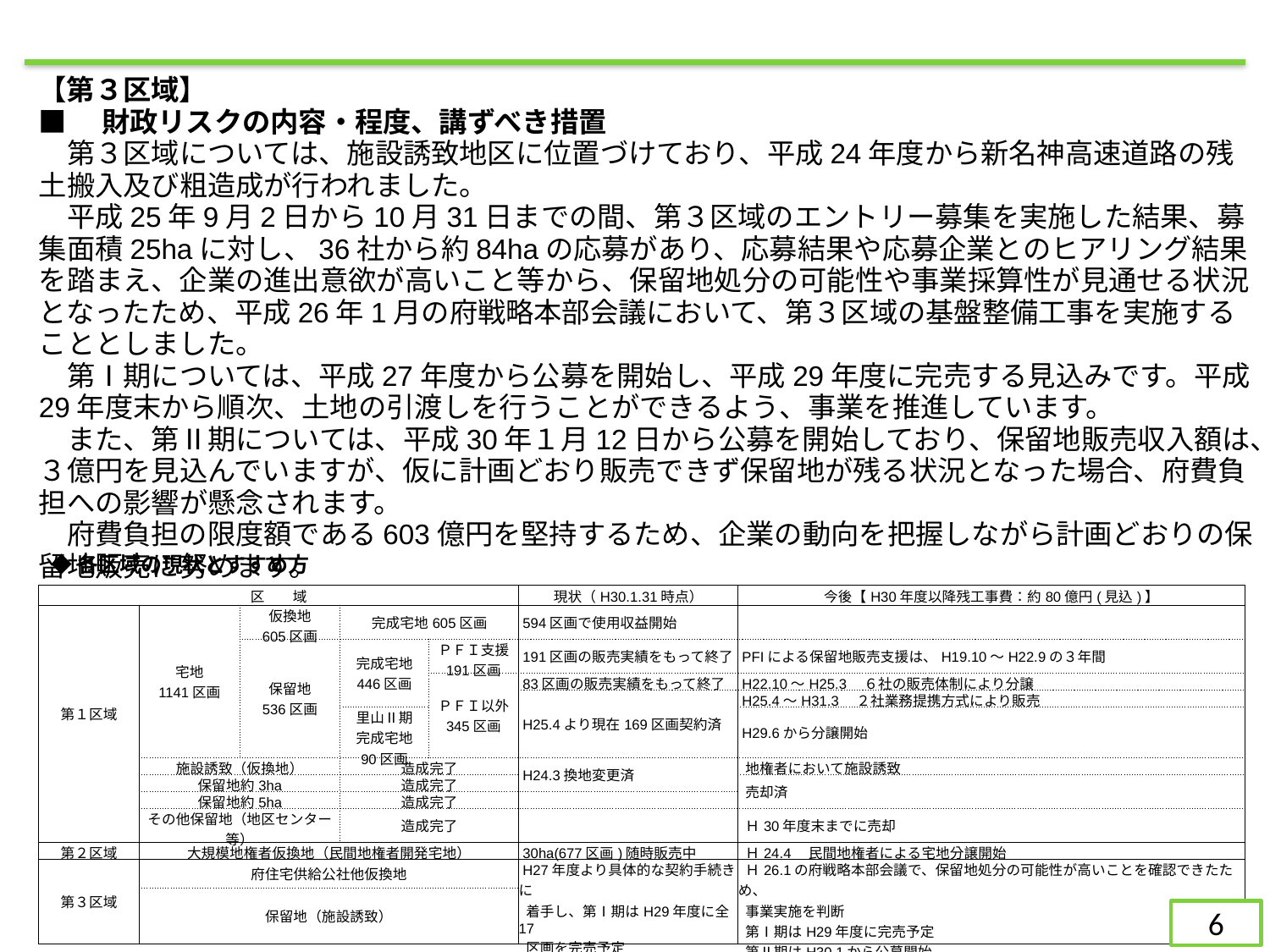

【第３区域】
■　財政リスクの内容・程度、講ずべき措置
　第３区域については、施設誘致地区に位置づけており、平成24年度から新名神高速道路の残土搬入及び粗造成が行われました。
　平成25年9月2日から10月31日までの間、第３区域のエントリー募集を実施した結果、募集面積25haに対し、36社から約84haの応募があり、応募結果や応募企業とのヒアリング結果を踏まえ、企業の進出意欲が高いこと等から、保留地処分の可能性や事業採算性が見通せる状況となったため、平成26年1月の府戦略本部会議において、第３区域の基盤整備工事を実施することとしました。
　第Ⅰ期については、平成27年度から公募を開始し、平成29年度に完売する見込みです。平成29年度末から順次、土地の引渡しを行うことができるよう、事業を推進しています。
　また、第Ⅱ期については、平成30年１月12日から公募を開始しており、保留地販売収入額は、３億円を見込んでいますが、仮に計画どおり販売できず保留地が残る状況となった場合、府費負担への影響が懸念されます。
　府費負担の限度額である603億円を堅持するため、企業の動向を把握しながら計画どおりの保留地販売に努めます。
◆各区域の現状とすすめ方
| 区　　域 |  |  |  |  | 現状（H30.1.31時点） | 今後【H30年度以降残工事費：約80億円(見込)】 |
| --- | --- | --- | --- | --- | --- | --- |
| 第１区域 | 宅地 1141区画 | 仮換地 605区画 | 完成宅地605区画 |  | 594区画で使用収益開始 |  |
|  |  | 保留地 536区画 | 完成宅地 446区画 | ＰＦＩ支援 191区画 | 191区画の販売実績をもって終了 | PFIによる保留地販売支援は、H19.10～H22.9の３年間 |
|  |  |  |  | ＰＦＩ以外 345区画 | 83区画の販売実績をもって終了 | H22.10～H25.3　６社の販売体制により分譲 |
|  |  |  |  |  | H25.4より現在169区画契約済 | H25.4～H31.3　２社業務提携方式により販売 |
|  |  |  | 里山Ⅱ期 完成宅地 90区画 |  |  | H29.6から分譲開始 |
|  | 施設誘致（仮換地） |  | 造成完了 |  | H24.3換地変更済 | 地権者において施設誘致 |
|  | 保留地約3ha |  | 造成完了 |  |  | 売却済 |
|  | 保留地約5ha |  | 造成完了 |  |  |  |
|  | その他保留地（地区センター等） |  | 造成完了 |  |  | Ｈ30年度末までに売却 |
| 第２区域 | 大規模地権者仮換地（民間地権者開発宅地） |  |  |  | 30ha(677区画)随時販売中 | Ｈ24.4　民間地権者による宅地分譲開始 |
| 第３区域 | 府住宅供給公社他仮換地 |  |  |  | H27年度より具体的な契約手続きに 着手し、第Ⅰ期はH29年度に全17 区画を完売予定 | Ｈ26.1の府戦略本部会議で、保留地処分の可能性が高いことを確認できたため、 事業実施を判断 第Ⅰ期はH29年度に完売予定 第Ⅱ期はH30.1から公募開始 |
|  | 保留地（施設誘致） |  |  |  |  |  |
6